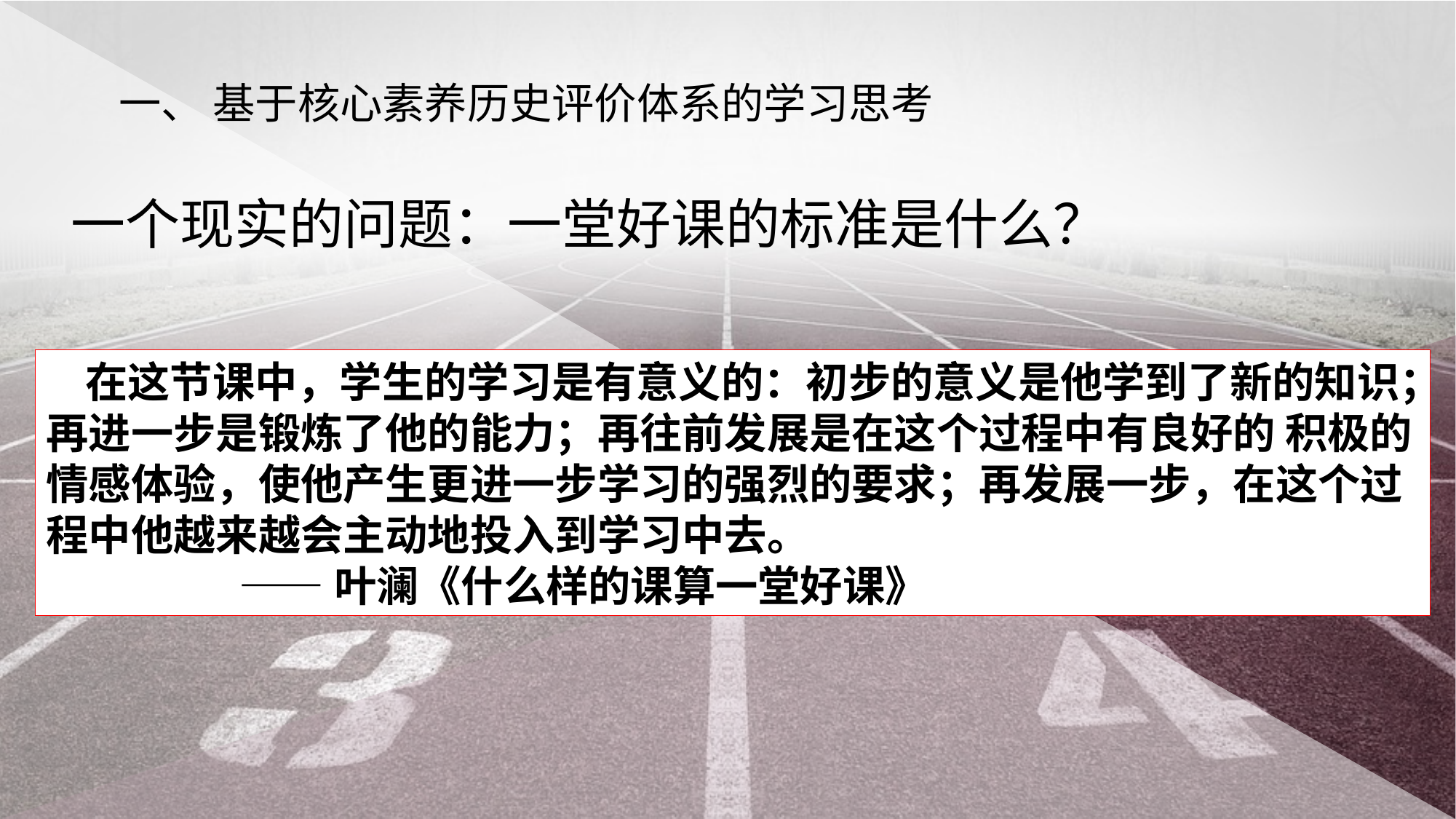

一、 基于核心素养历史评价体系的学习思考
一个现实的问题：一堂好课的标准是什么？
   在这节课中，学生的学习是有意义的：初步的意义是他学到了新的知识；再进一步是锻炼了他的能力；再往前发展是在这个过程中有良好的 积极的情感体验，使他产生更进一步学习的强烈的要求；再发展一步，在这个过程中他越来越会主动地投入到学习中去。
                    ——叶澜《什么样的课算一堂好课》